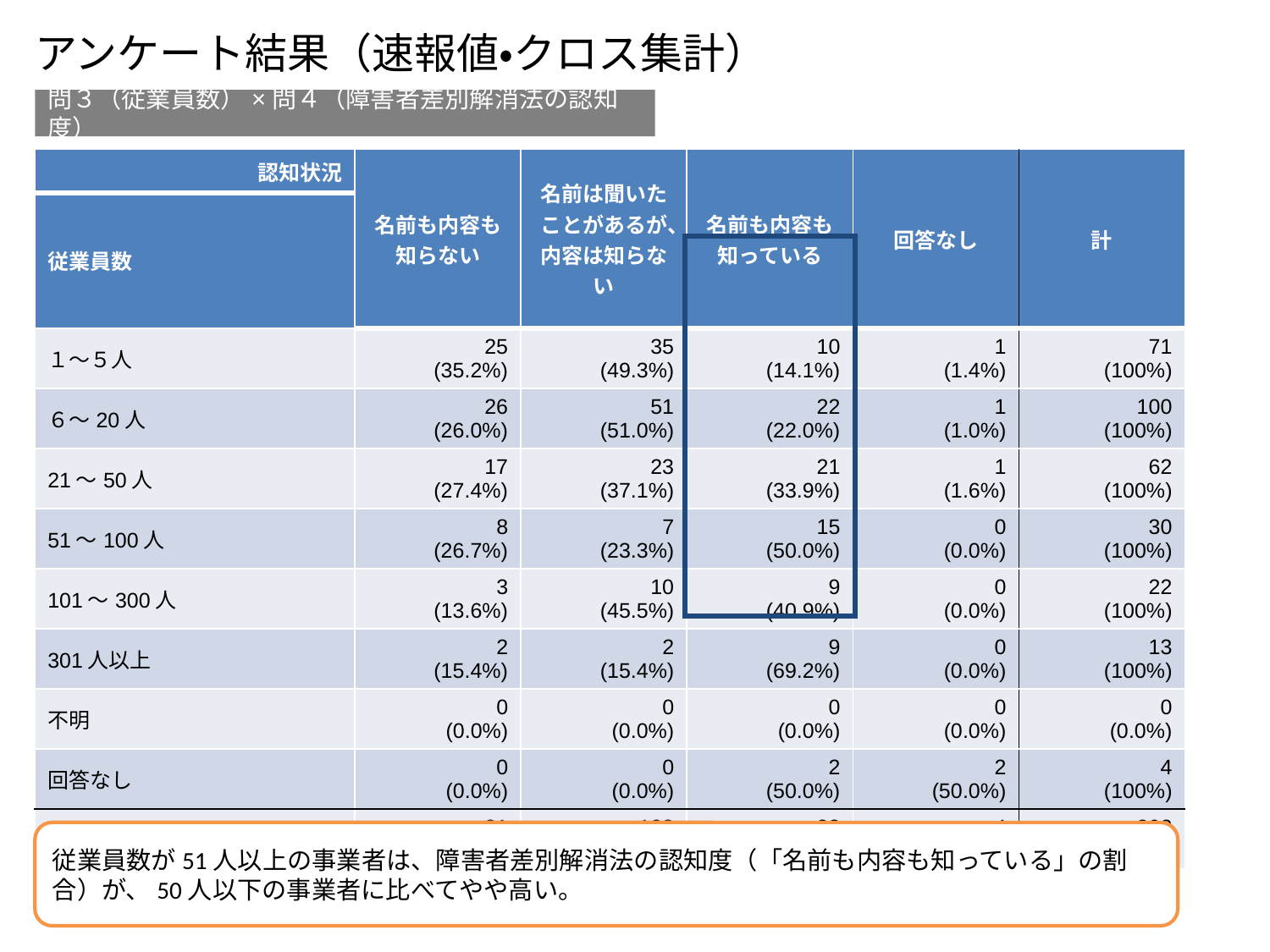

アンケート結果（速報値・クロス集計）

問３（従業員数）×問４（障害者差別解消法の認知度）
| 認知状況 | 名前も内容も 知らない | 名前は聞いたことがあるが、内容は知らない | 名前も内容も知っている | 回答なし | 計 |
| --- | --- | --- | --- | --- | --- |
| 従業員数 |  |  |  |  |  |
| １～５人 | 25 (35.2%) | 35 (49.3%) | 10 (14.1%) | 1 (1.4%) | 71 (100%) |
| ６～20人 | 26 (26.0%) | 51 (51.0%) | 22 (22.0%) | 1 (1.0%) | 100 (100%) |
| 21～50人 | 17 (27.4%) | 23 (37.1%) | 21 (33.9%) | 1 (1.6%) | 62 (100%) |
| 51～100人 | 8 (26.7%) | 7 (23.3%) | 15 (50.0%) | 0 (0.0%) | 30 (100%) |
| 101～300人 | 3 (13.6%) | 10 (45.5%) | 9 (40.9%) | 0 (0.0%) | 22 (100%) |
| 301人以上 | 2 (15.4%) | 2 (15.4%) | 9 (69.2%) | 0 (0.0%) | 13 (100%) |
| 不明 | 0 (0.0%) | 0 (0.0%) | 0 (0.0%) | 0 (0.0%) | 0 (0.0%) |
| 回答なし | 0 (0.0%) | 0 (0.0%) | 2 (50.0%) | 2 (50.0%) | 4 (100%) |
| 計 | 81 (26.8%) | 128 (42.4%) | 88 (29.1%) | 4 (1.7%) | 302 (100%) |
|  |
| --- |
従業員数が51人以上の事業者は、障害者差別解消法の認知度（「名前も内容も知っている」の割合）が、50人以下の事業者に比べてやや高い。